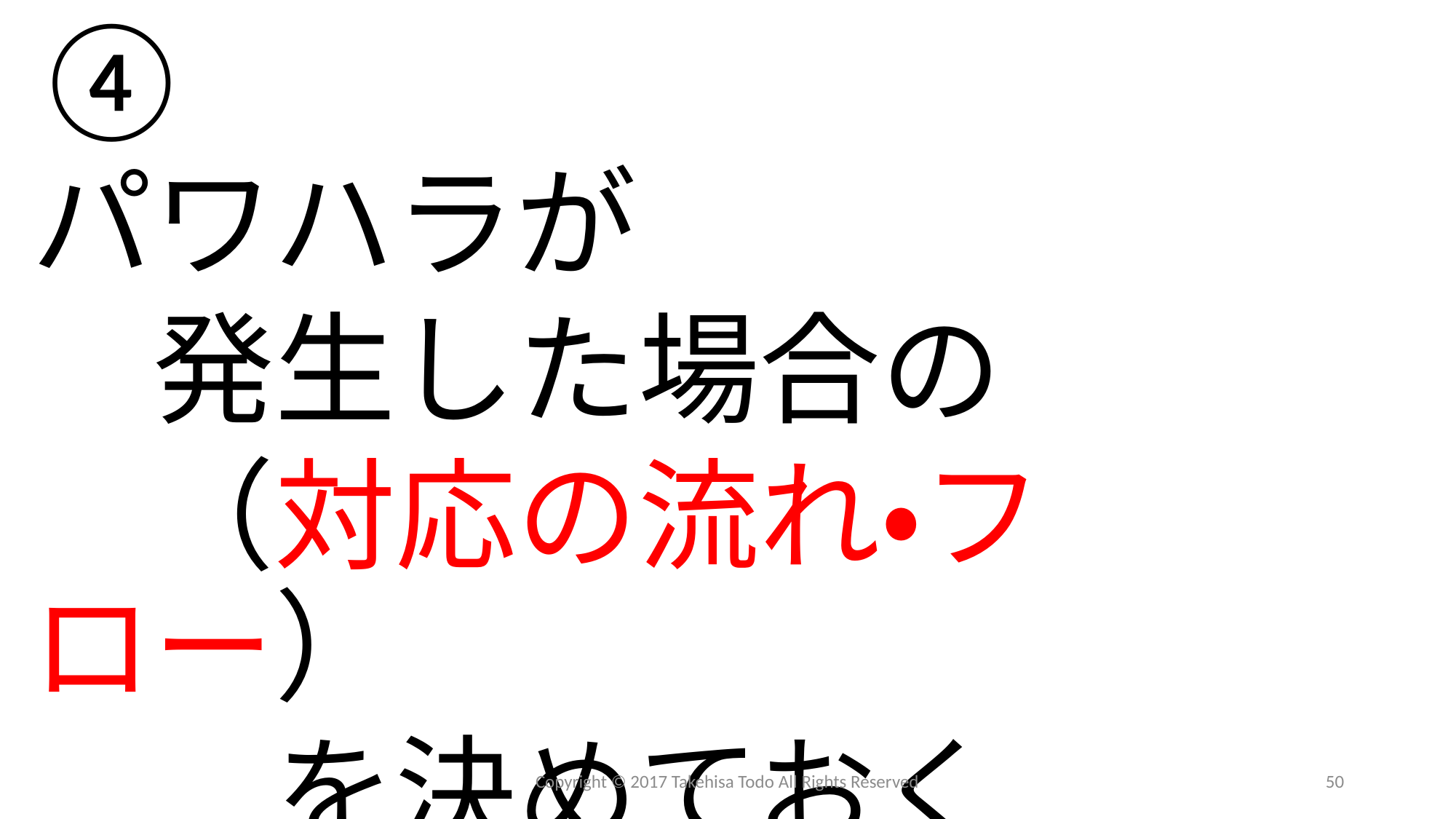

④
パワハラが
　発生した場合の
　（対応の流れ・フロー）
　　を決めておく
Copyright © 2017 Takehisa Todo All Rights Reserved
50